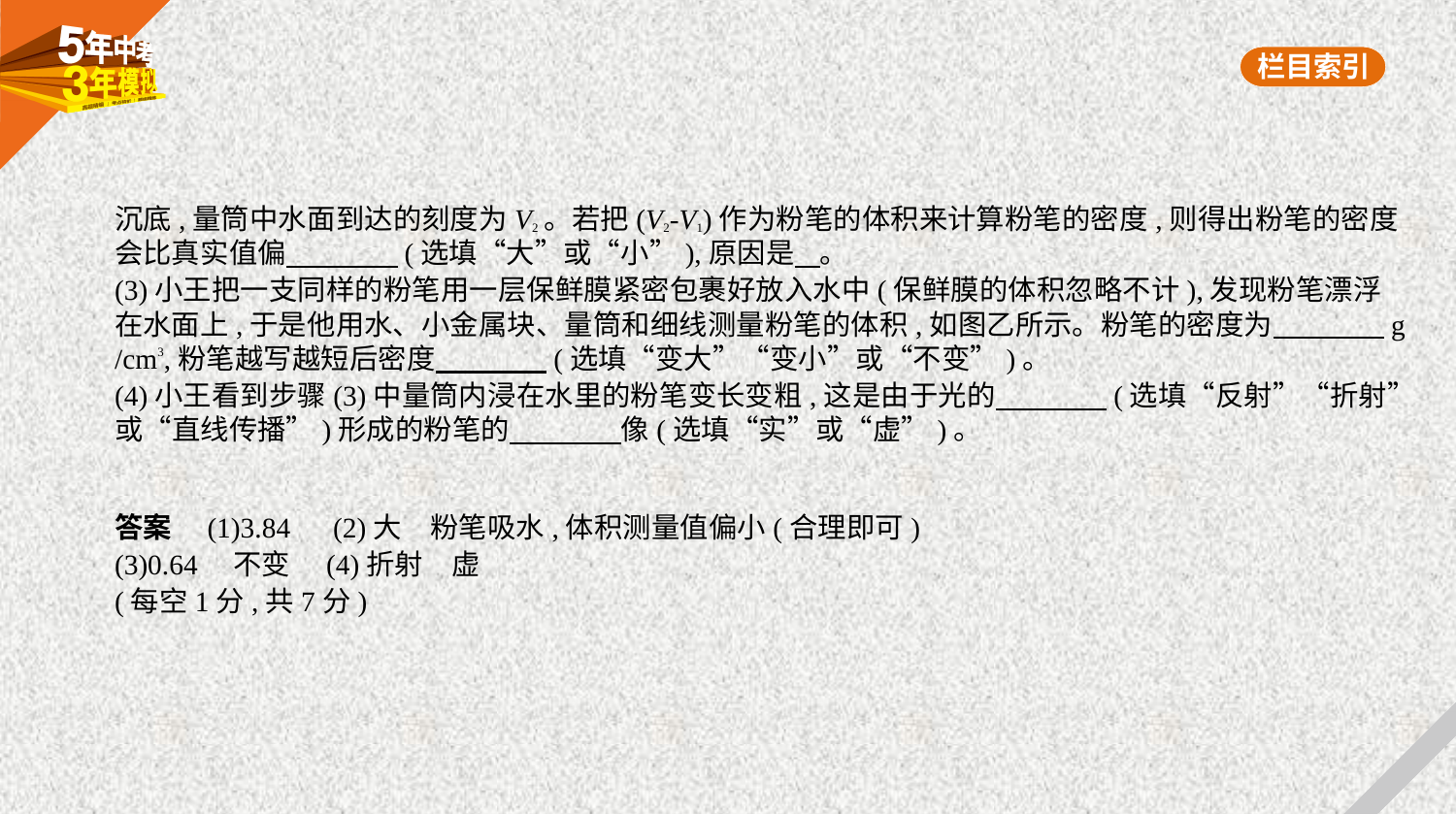

沉底,量筒中水面到达的刻度为V2。若把(V2-V1)作为粉笔的体积来计算粉笔的密度,则得出粉笔的密度
会比真实值偏　　　    (选填“大”或“小”),原因是    。
(3)小王把一支同样的粉笔用一层保鲜膜紧密包裹好放入水中(保鲜膜的体积忽略不计),发现粉笔漂浮
在水面上,于是他用水、小金属块、量筒和细线测量粉笔的体积,如图乙所示。粉笔的密度为　　　    g
/cm3,粉笔越写越短后密度　　　    (选填“变大”“变小”或“不变”)。
(4)小王看到步骤(3)中量筒内浸在水里的粉笔变长变粗,这是由于光的　　　    (选填“反射”“折射”
或“直线传播”)形成的粉笔的　　　    像(选填“实”或“虚”)。
答案　(1)3.84　(2)大　粉笔吸水,体积测量值偏小(合理即可)
(3)0.64　不变　(4)折射　虚
(每空1分,共7分)